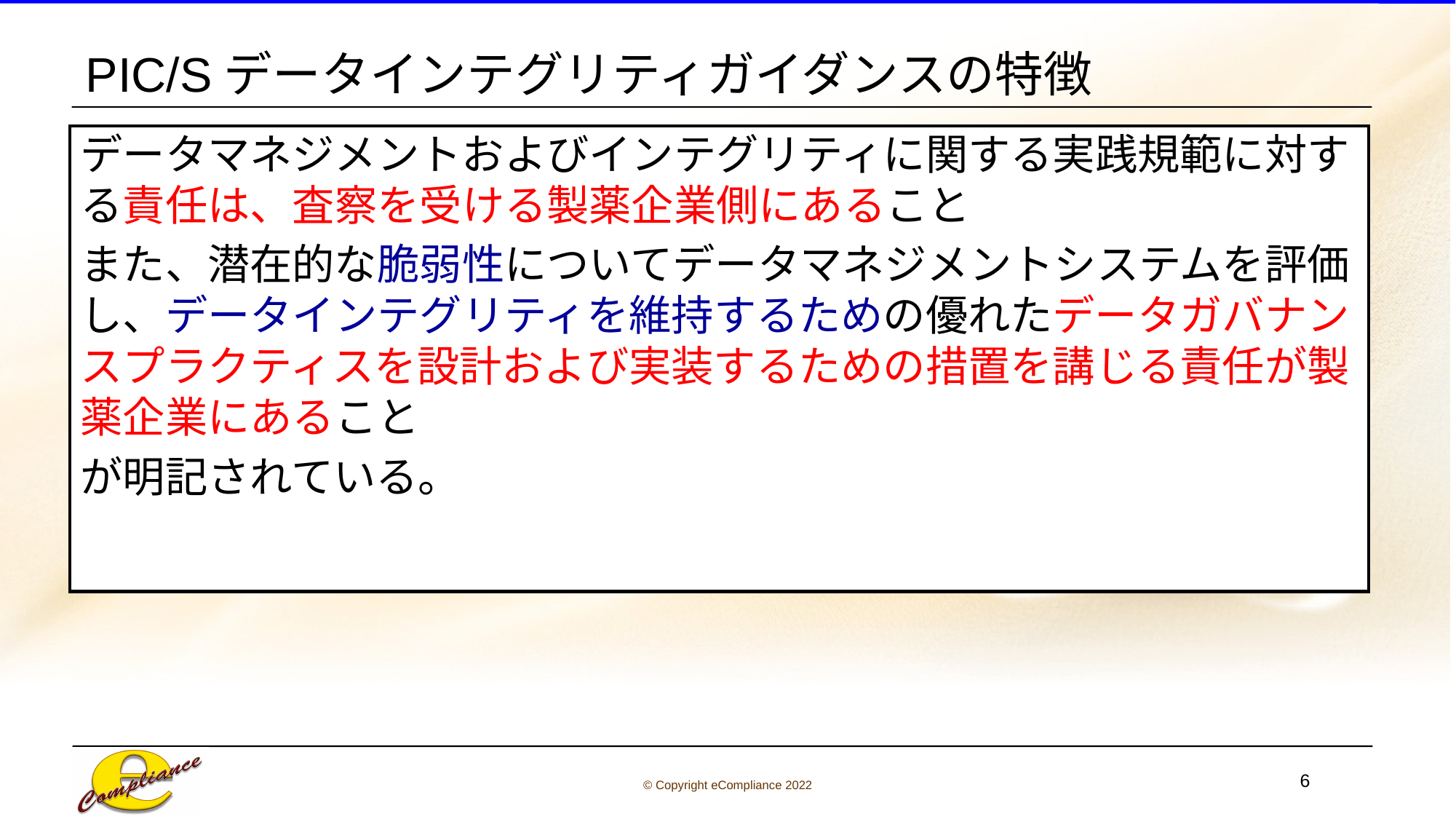

# PIC/Sデータインテグリティガイダンスの特徴
データマネジメントおよびインテグリティに関する実践規範に対する責任は、査察を受ける製薬企業側にあること
また、潜在的な脆弱性についてデータマネジメントシステムを評価し、データインテグリティを維持するための優れたデータガバナンスプラクティスを設計および実装するための措置を講じる責任が製薬企業にあること
が明記されている。